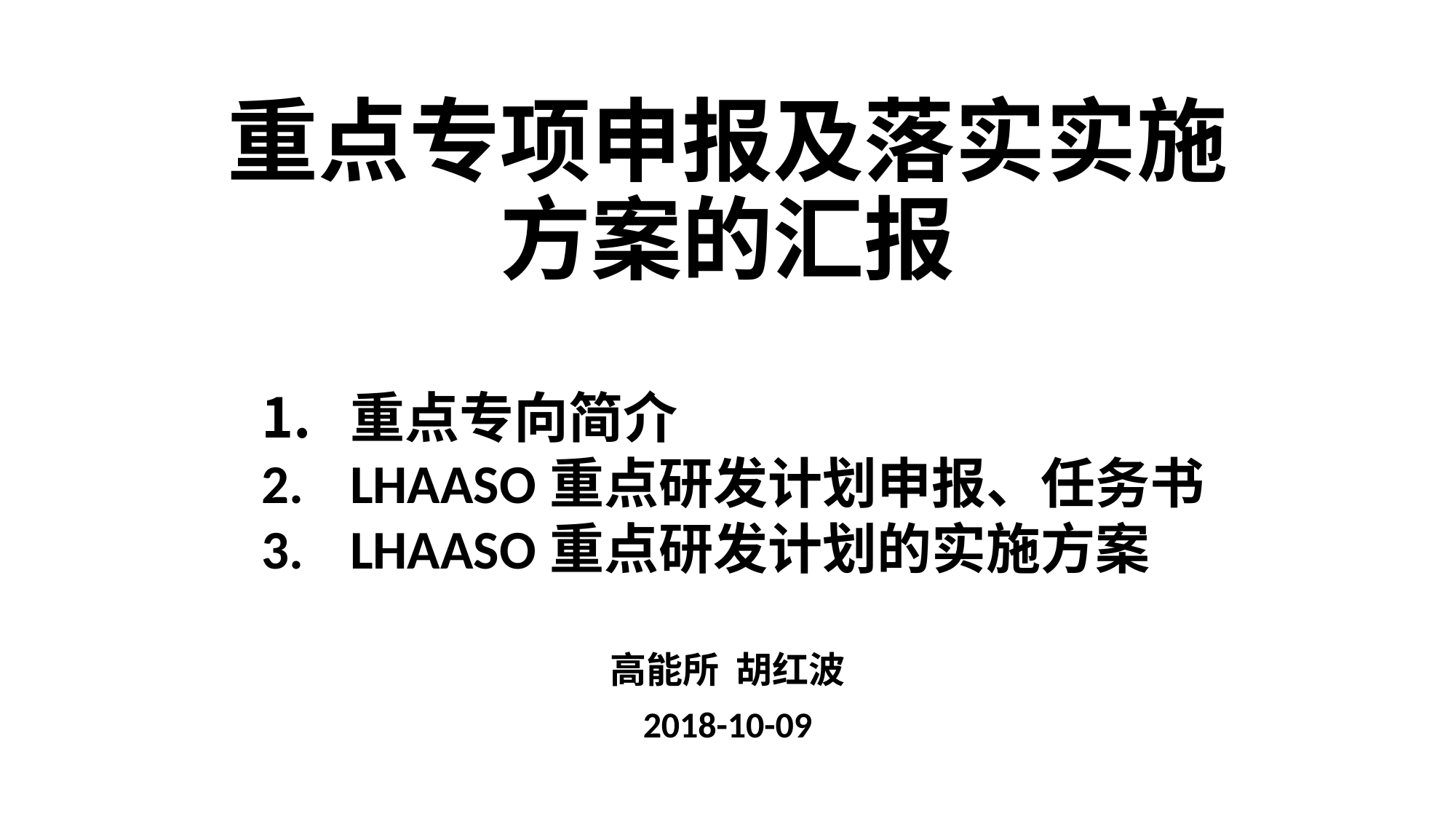

# 重点专项申报及落实实施方案的汇报
重点专向简介
LHAASO重点研发计划申报、任务书
LHAASO重点研发计划的实施方案
高能所  胡红波
2018-10-09